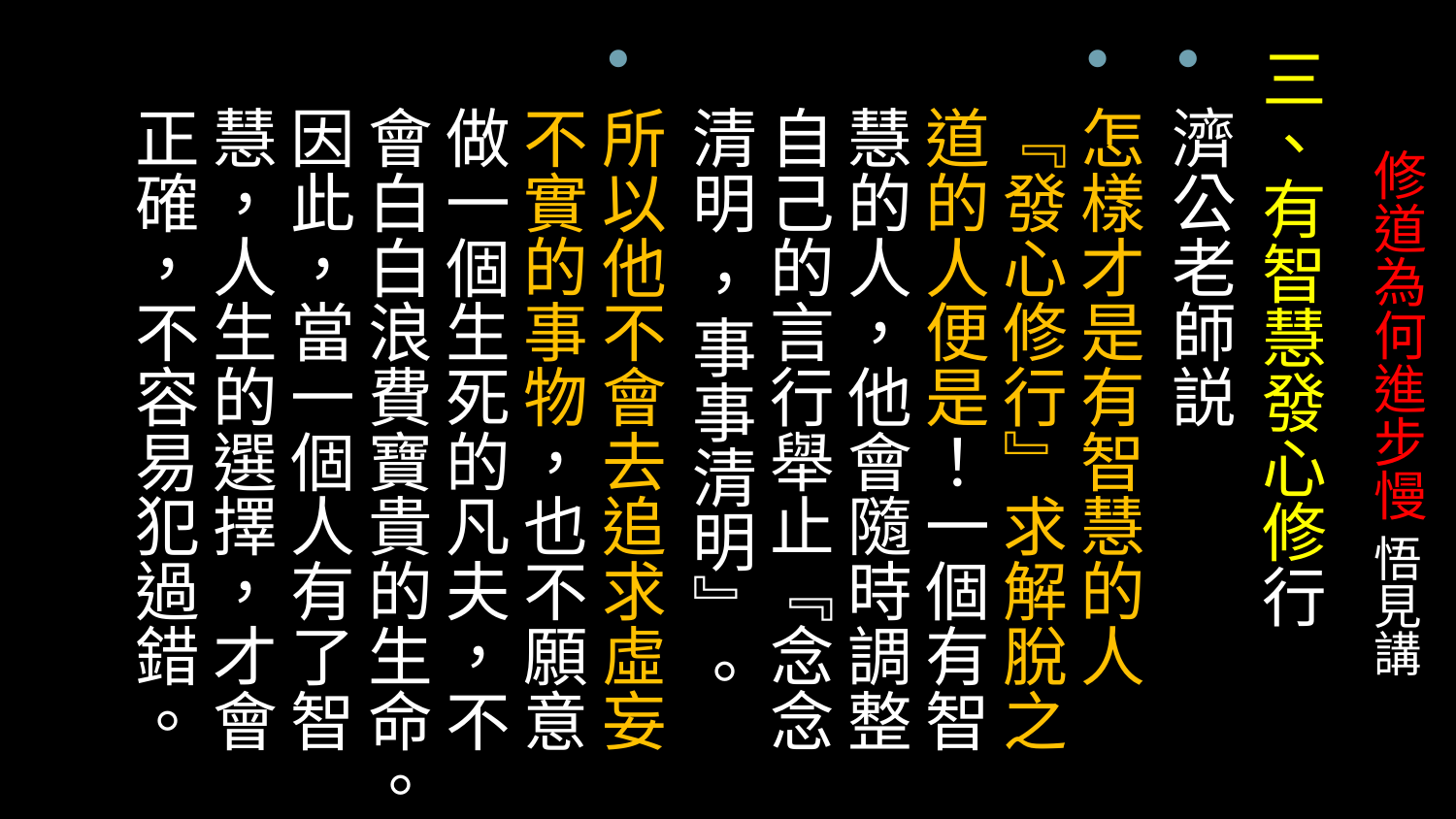

三、有智慧發心修行
濟公老師説
怎樣才是有智慧的人『發心修行』求解脫之道的人便是！一個有智慧的人，他會隨時調整自己的言行舉止『念念清明 ，事事清明』。
所以他不會去追求虛妄不實的事物，也不願意做一個生死的凡夫，不會白白浪費寶貴的生命。因此，當一個人有了智慧，人生的選擇，才會正確，不容易犯過錯。

# 修道為何進步慢 悟見講